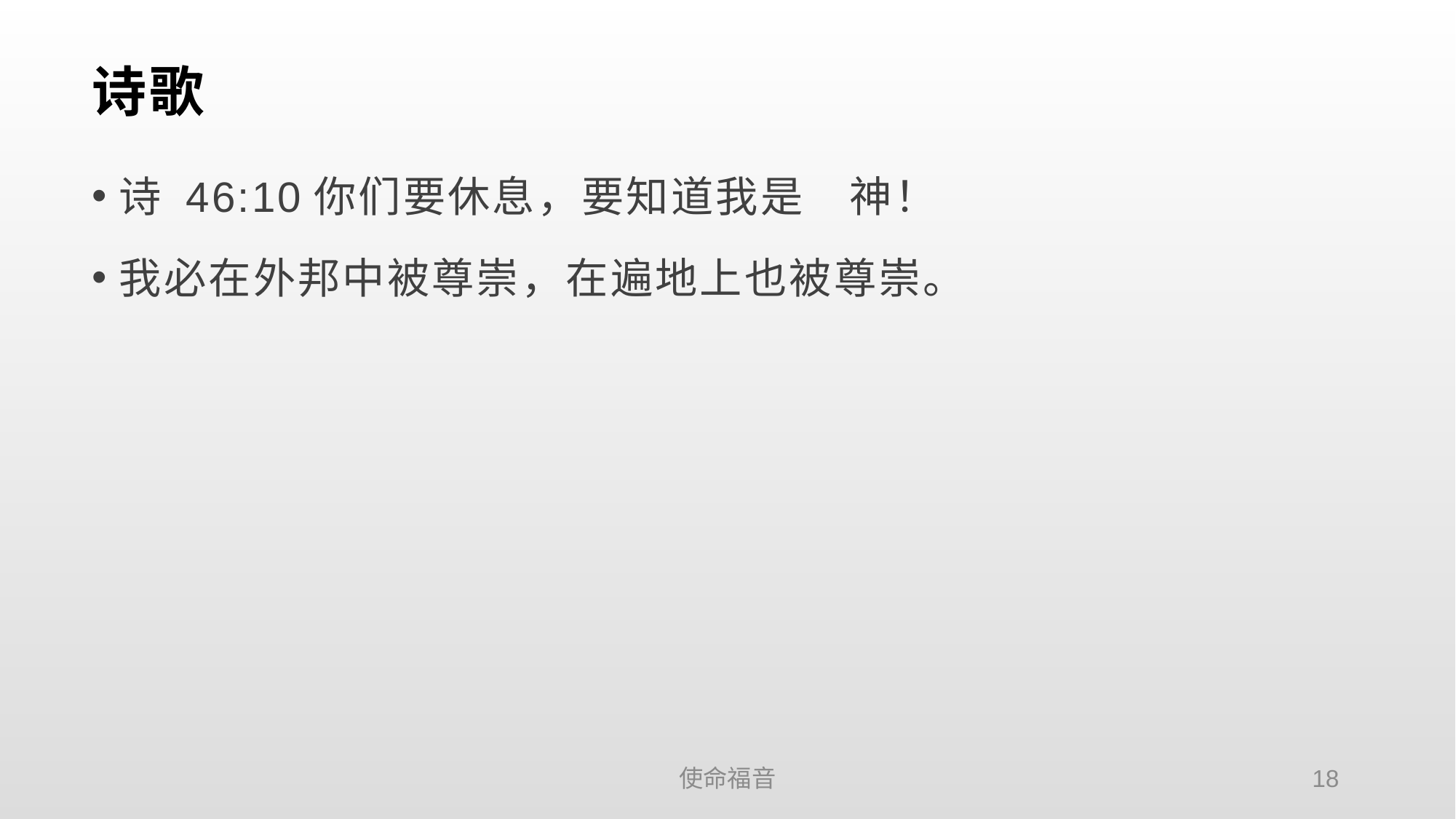

# 诗歌
诗 46:10你们要休息，要知道我是　神！
我必在外邦中被尊崇，在遍地上也被尊崇。
使命福音
18